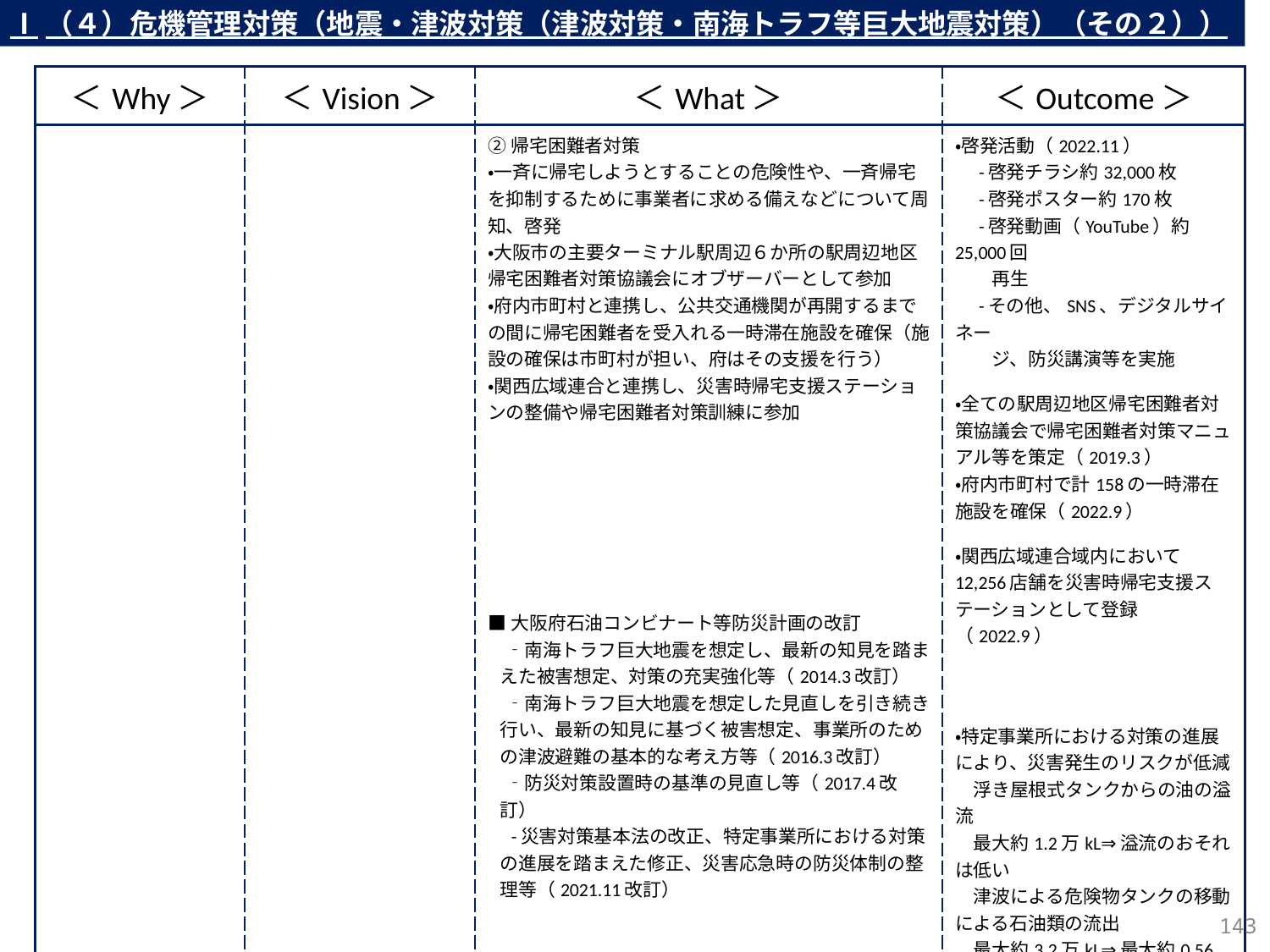

Ⅰ（４）危機管理対策（地震・津波対策（津波対策・南海トラフ等巨大地震対策）（その２））
| ＜Why＞ | ＜Vision＞ | ＜What＞ | ＜Outcome＞ |
| --- | --- | --- | --- |
|  |  | ②帰宅困難者対策 ・一斉に帰宅しようとすることの危険性や、一斉帰宅を抑制するために事業者に求める備えなどについて周知、啓発 ・大阪市の主要ターミナル駅周辺６か所の駅周辺地区帰宅困難者対策協議会にオブザーバーとして参加 ・府内市町村と連携し、公共交通機関が再開するまでの間に帰宅困難者を受入れる一時滞在施設を確保（施設の確保は市町村が担い、府はその支援を行う） ・関西広域連合と連携し、災害時帰宅支援ステーションの整備や帰宅困難者対策訓練に参加 ■大阪府石油コンビナート等防災計画の改訂 　‐南海トラフ巨大地震を想定し、最新の知見を踏まえた被害想定、対策の充実強化等（2014.3改訂） 　‐南海トラフ巨大地震を想定した見直しを引き続き行い、最新の知見に基づく被害想定、事業所のための津波避難の基本的な考え方等（2016.3改訂） 　‐防災対策設置時の基準の見直し等（2017.4改訂） 　-災害対策基本法の改正、特定事業所における対策の進展を踏まえた修正、災害応急時の防災体制の整理等（2021.11改訂） | ・啓発活動（2022.11） 　-啓発チラシ約32,000枚 　-啓発ポスター約170枚 　-啓発動画（YouTube）約25,000回 　　再生 　-その他、SNS、デジタルサイネー 　　ジ、防災講演等を実施 ・全ての駅周辺地区帰宅困難者対策協議会で帰宅困難者対策マニュアル等を策定（2019.3） ・府内市町村で計158の一時滞在施設を確保（2022.9） ・関西広域連合域内において12,256店舗を災害時帰宅支援ステーションとして登録（2022.9） ・特定事業所における対策の進展により、災害発生のリスクが低減 　浮き屋根式タンクからの油の溢流 　最大約1.2万kL⇒溢流のおそれは低い 　津波による危険物タンクの移動による石油類の流出 　最大約3.2万kL⇒最大約0.56万kL 　（2014年度⇒2021年度） |
143